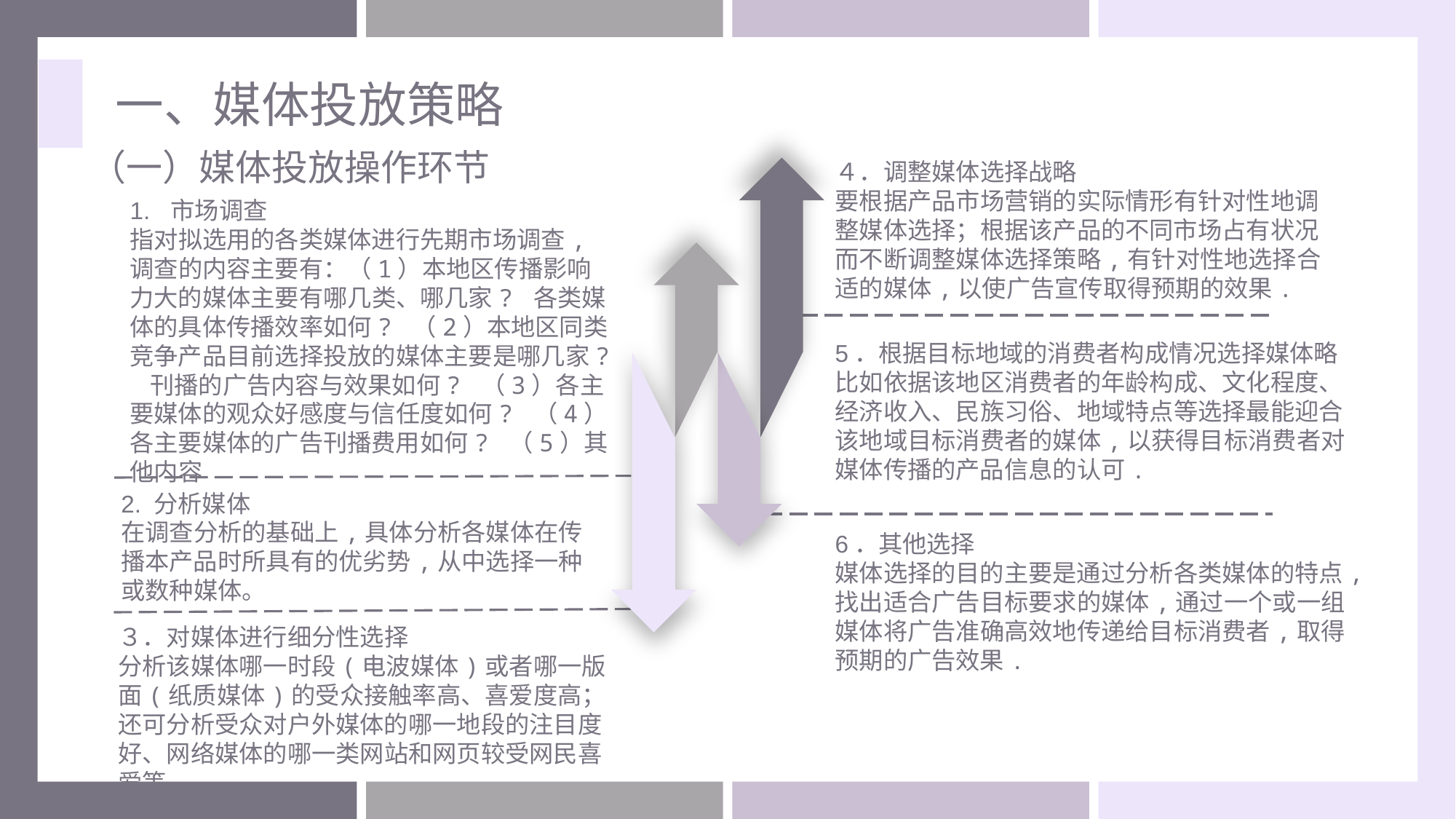

一、媒体投放策略
（一）媒体投放操作环节
４．调整媒体选择战略
要根据产品市场营销的实际情形有针对性地调整媒体选择；根据该产品的不同市场占有状况而不断调整媒体选择策略,有针对性地选择合适的媒体,以使广告宣传取得预期的效果.

市场调查
指对拟选用的各类媒体进行先期市场调查,调查的内容主要有：（1）本地区传播影响力大的媒体主要有哪几类、哪几家? 各类媒体的具体传播效率如何? （2）本地区同类竞争产品目前选择投放的媒体主要是哪几家? 刊播的广告内容与效果如何? （3）各主要媒体的观众好感度与信任度如何? （4）各主要媒体的广告刊播费用如何? （5）其他内容

5．根据目标地域的消费者构成情况选择媒体略
比如依据该地区消费者的年龄构成、文化程度、经济收入、民族习俗、地域特点等选择最能迎合该地域目标消费者的媒体,以获得目标消费者对媒体传播的产品信息的认可.

2. 分析媒体
在调查分析的基础上,具体分析各媒体在传播本产品时所具有的优劣势,从中选择一种或数种媒体。
6．其他选择
媒体选择的目的主要是通过分析各类媒体的特点,找出适合广告目标要求的媒体,通过一个或一组媒体将广告准确高效地传递给目标消费者,取得预期的广告效果.
３．对媒体进行细分性选择
分析该媒体哪一时段(电波媒体)或者哪一版面(纸质媒体)的受众接触率高、喜爱度高；还可分析受众对户外媒体的哪一地段的注目度好、网络媒体的哪一类网站和网页较受网民喜爱等